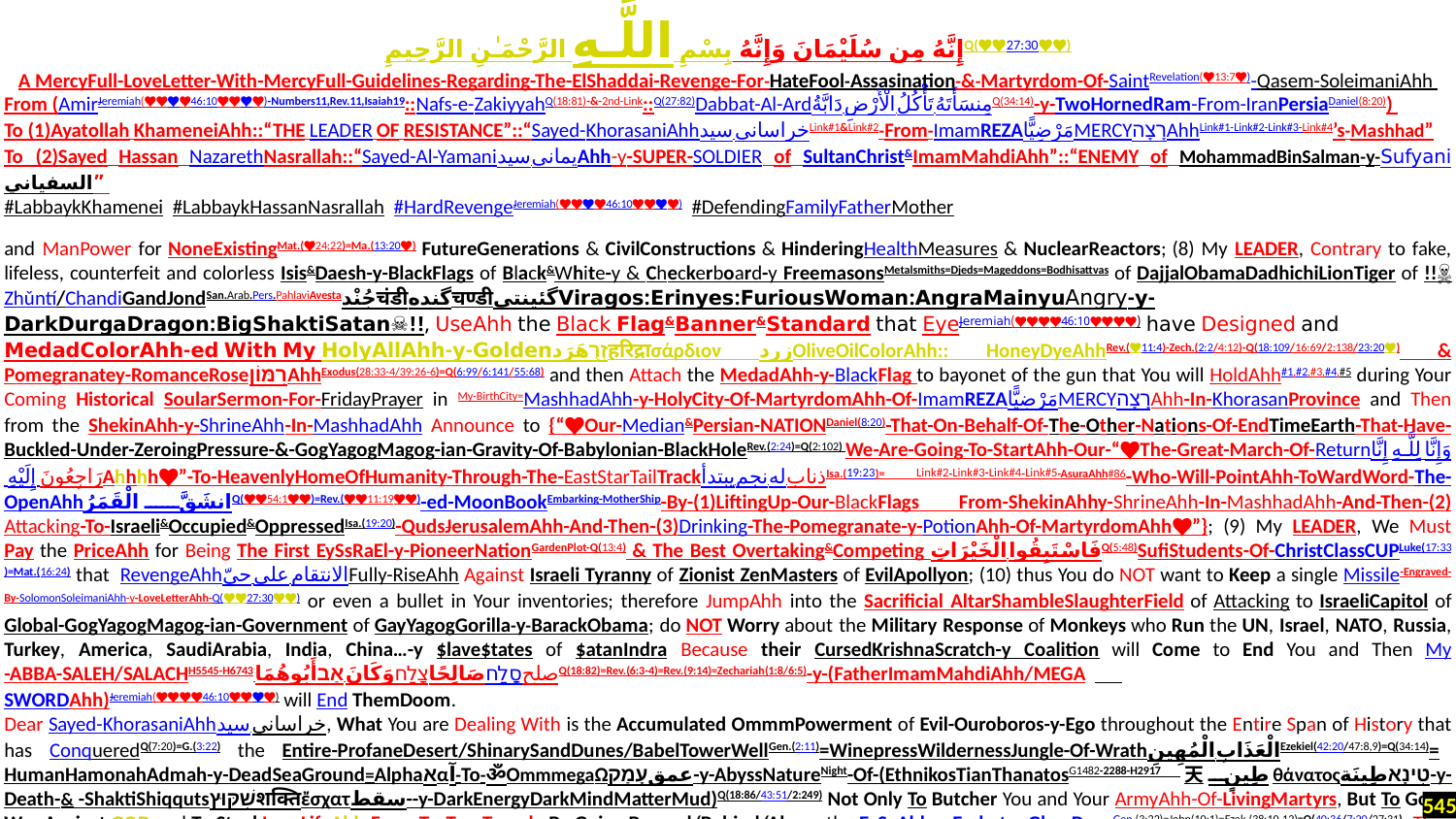

إِنَّهُ مِن سُلَيْمَانَ وَإِنَّهُ بِسْمِ اللَّـهِ الرَّحْمَـٰنِ الرَّحِيمِQ(♥♥27:30♥♥)
A MercyFull-LoveLetter-With-MercyFull-Guidelines-Regarding-The-ElShaddai-Revenge-For-HateFool-Assasination-&-Martyrdom-Of-SaintRevelation(♥13:7♥)-Qasem-SoleimaniAhh
From (AmirJeremiah(♥♥♥♥46:10♥♥♥♥)-Numbers11,Rev.11,Isaiah19::Nafs-e-ZakiyyahQ(18:81)-&-2nd-Link::Q(27:82)Dabbat-Al-Ardدَابَّةُ الْأَرْضِ تَأْكُلُ مِنسَأَتَهُQ(34:14)-y-TwoHornedRam-From-IranPersiaDaniel(8:20))
To (1)Ayatollah KhameneiAhh::“THE LEADER OF RESISTANCE”::“Sayed-KhorasaniAhhسید خراسانیLink#1&Link#2-From-ImamREZAمَرْضِيًّاMERCYרָצָהAhhLink#1-Link#2-Link#3-Link#4’s-Mashhad”
To (2)Sayed Hassan NazarethNasrallah::“Sayed-Al-Yamaniسید یمانیAhh-y-SUPER-SOLDIER of SultanChrist&ImamMahdiAhh”::“ENEMY of MohammadBinSalman-y-Sufyaniالسفياني”
#LabbaykKhamenei  #LabbaykHassanNasrallah  #HardRevengeJeremiah(♥♥♥♥46:10♥♥♥♥)  #DefendingFamilyFatherMother

and ManPower for NoneExistingMat.(♥24:22)=Ma.(13:20♥) FutureGenerations & CivilConstructions & HinderingHealthMeasures & NuclearReactors; (8) My LEADER, Contrary to fake, lifeless, counterfeit and colorless Isis&Daesh-y-BlackFlags of Black&White-y & Checkerboard-y FreemasonsMetalsmiths=Djeds=Mageddons=Bodhisattvas of DajjalObamaDadhichiLionTiger of !!☠Zhǔntí/ChandiGandJondSan.Arab.Pers.PahlaviAvestaجُنْدचंडीگندهचण्डीگئینتیViragos:Erinyes:FuriousWoman:AngraMainyuAngry-y-DarkDurgaDragon:BigShaktiSatan☠!!, UseAhh the Black Flag&Banner&Standard that EyeJeremiah(♥♥♥♥46:10♥♥♥♥) have Designed and MedadColorAhh-ed With My HolyAllAhh-y-Goldenזְרֻهَرَدहरिद्राσάρδιον زردOliveOilColorAhh:: HoneyDyeAhhRev.(♥11:4)-Zech.(2:2/4:12)-Q(18:109/16:69/2:138/23:20♥) & Pomegranatey-RomanceRoseרִמּוֹןAhhExodus(28:33-4/39:26-6)=Q(6:99/6:141/55:68) and then Attach the MedadAhh-y-BlackFlag to bayonet of the gun that You will HoldAhh#1,#2,#3,#4,#5 during Your Coming Historical SoularSermon-For-FridayPrayer in My-BirthCity=MashhadAhh-y-HolyCity-Of-MartyrdomAhh-Of-ImamREZAمَرْضِيًّاMERCYרָצָהAhh-In-KhorasanProvince and Then from the ShekinAhh-y-ShrineAhh-In-MashhadAhh Announce to {“♥Our-Median&Persian-NATIONDaniel(8:20)-That-On-Behalf-Of-The-Other-Nations-Of-EndTimeEarth-That-Have-Buckled-Under-ZeroingPressure-&-GogYagogMagog-ian-Gravity-Of-Babylonian-BlackHoleRev.(2:24)=Q(2:102) We-Are-Going-To-StartAhh-Our-“♥The-Great-March-Of-Returnإِنَّا لِلَّـهِ وَإِنَّا إِلَيْهِ رَاجِعُونَAhhhh♥”-To-HeavenlyHomeOfHumanity-Through-The-EastStarTailTrackيبتدأ نجم له ذنابIsa.(19:23)= Link#2-Link#3-Link#4-Link#5-AsuraAhh#86-Who-Will-PointAhh-ToWardWord-The-OpenAhhانشَقَّ الْقَمَرُQ(♥♥54:1♥♥)=Rev.(♥♥11:19♥♥)-ed-MoonBookEmbarking-MotherShip-By-(1)LiftingUp-Our-BlackFlags From-ShekinAhhy-ShrineAhh-In-MashhadAhh-And-Then-(2)Attacking-To-Israeli&Occupied&OppressedIsa.(19:20)-QudsJerusalemAhh-And-Then-(3)Drinking-The-Pomegranate-y-PotionAhh-Of-MartyrdomAhh♥”}; (9) My LEADER, We Must Pay the PriceAhh for Being The First EySsRaEl-y-PioneerNationGardenPlot-Q(13:4) & The Best Overtaking&Competing فَاسْتَبِقُوا الْخَيْرَاتِQ(5:48)SufiStudents-Of-ChristClassCUPLuke(17:33)=Mat.(16:24) that  RevengeAhhحيّ علی الانتقامFully-RiseAhh Against Israeli Tyranny of Zionist ZenMasters of EvilApollyon; (10) thus You do NOT want to Keep a single Missile-Engraved-By-SolomonSoleimaniAhh-y-LoveLetterAhh-Q(♥♥27:30♥♥) or even a bullet in Your inventories; therefore JumpAhh into the Sacrificial AltarShambleSlaughterField of Attacking to IsraeliCapitol of Global-GogYagogMagog-ian-Government of GayYagogGorilla-y-BarackObama; do NOT Worry about the Military Response of Monkeys who Run the UN, Israel, NATO, Russia, Turkey, America, SaudiArabia, India, China…-y $lave$tates of $atanIndra Because their CursedKrishnaScratch-y Coalition will Come to End You and Then My-ABBA-SALEH/SALACHH5545-H6743وَكَانَ אַבأَبُوهُمَا צָלַחصَالِحًاסָלַחصلحQ(18:82)=Rev.(6:3-4)=Rev.(9:14)=Zechariah(1:8/6:5)-y-(FatherImamMahdiAhh/MEGA
SWORDAhh)Jeremiah(♥♥♥♥46:10♥♥♥♥) will End ThemDoom.
Dear Sayed-KhorasaniAhhسید خراسانی, What You are Dealing With is the Accumulated OmmmPowerment of Evil-Ouroboros-y-Ego throughout the Entire Span of History that has ConqueredQ(7:20)=G.(3:22) the Entire-ProfaneDesert/ShinarySandDunes/BabelTowerWellGen.(2:11)=WinepressWildernessJungle-Of-Wrathالْعَذَابِ الْمُهِينِEzekiel(42:20/47:8,9)=Q(34:14)= HumanHamonahAdmah-y-DeadSeaGround=Alphaאαآ-To-ॐOmmmegaΩعمقעָמַק-y-AbyssNatureNight-Of-(EthnikosTianThanatosG1482-2288-H2917天طِينٍθάνατοςטִינָאطِينَة-y-Death-& -ShaktiShiqqutsשִׁקּוּץशक्तिἔσχατسقط--y-DarkEnergyDarkMindMatterMud)Q(18:86/43:51/2:249) Not Only To Butcher You and Your ArmyAhh-Of-LivingMartyrs, But To Go to War Against GOD and To Steal LoveLifeAhh-From-TurTreeTemple By Going Beyond/Behind/Above the EySaAhh-y-EschatonGlassDoorGen.(3:22)=John(10:1)=Ezek.(38:10-12)=Q(40:36/7:20/27:31). Thus You Must Know that Your physical firepower in comparison with That∑Bombs+Missiles+BioChemicalWeapons+Navy+Airforce+Infantry+… of OneWorldGovernment of Ouroboros-y-Ego is Nothing (like blowing a firecracker in front of a many megatons nuke), But Nevertheless, it should NOT Deter&Discourage You from Attacking ThemDoom with All of Your firepower.
545